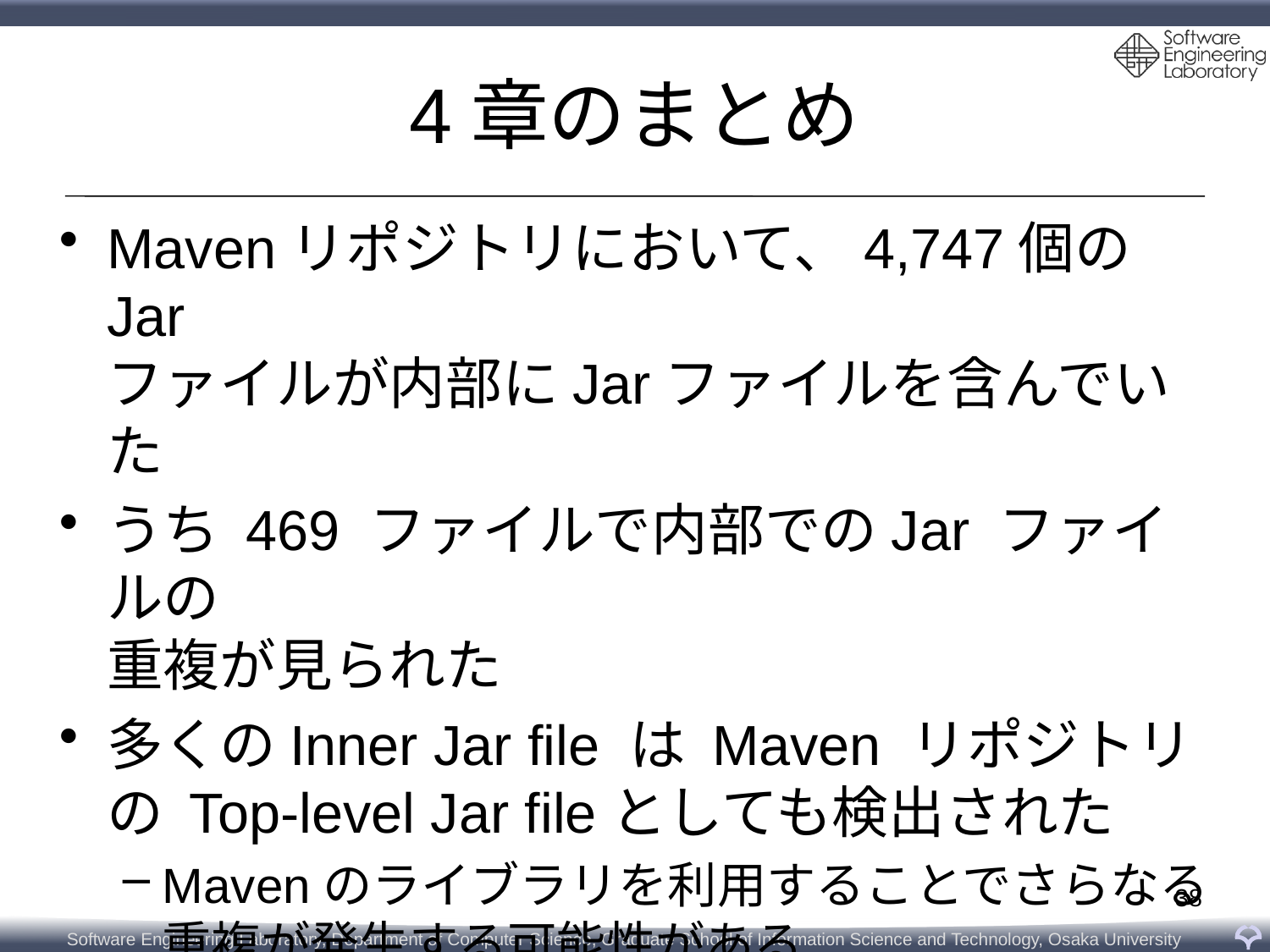

# 4章のまとめ
Mavenリポジトリにおいて、4,747個の Jar
ファイルが内部にJarファイルを含んでいた
うち 469 ファイルで内部でのJar ファイルの
重複が見られた
多くのInner Jar file は Maven リポジトリの Top-level Jar fileとしても検出された
Mavenのライブラリを利用することでさらなる重複が発生する可能性がある
38